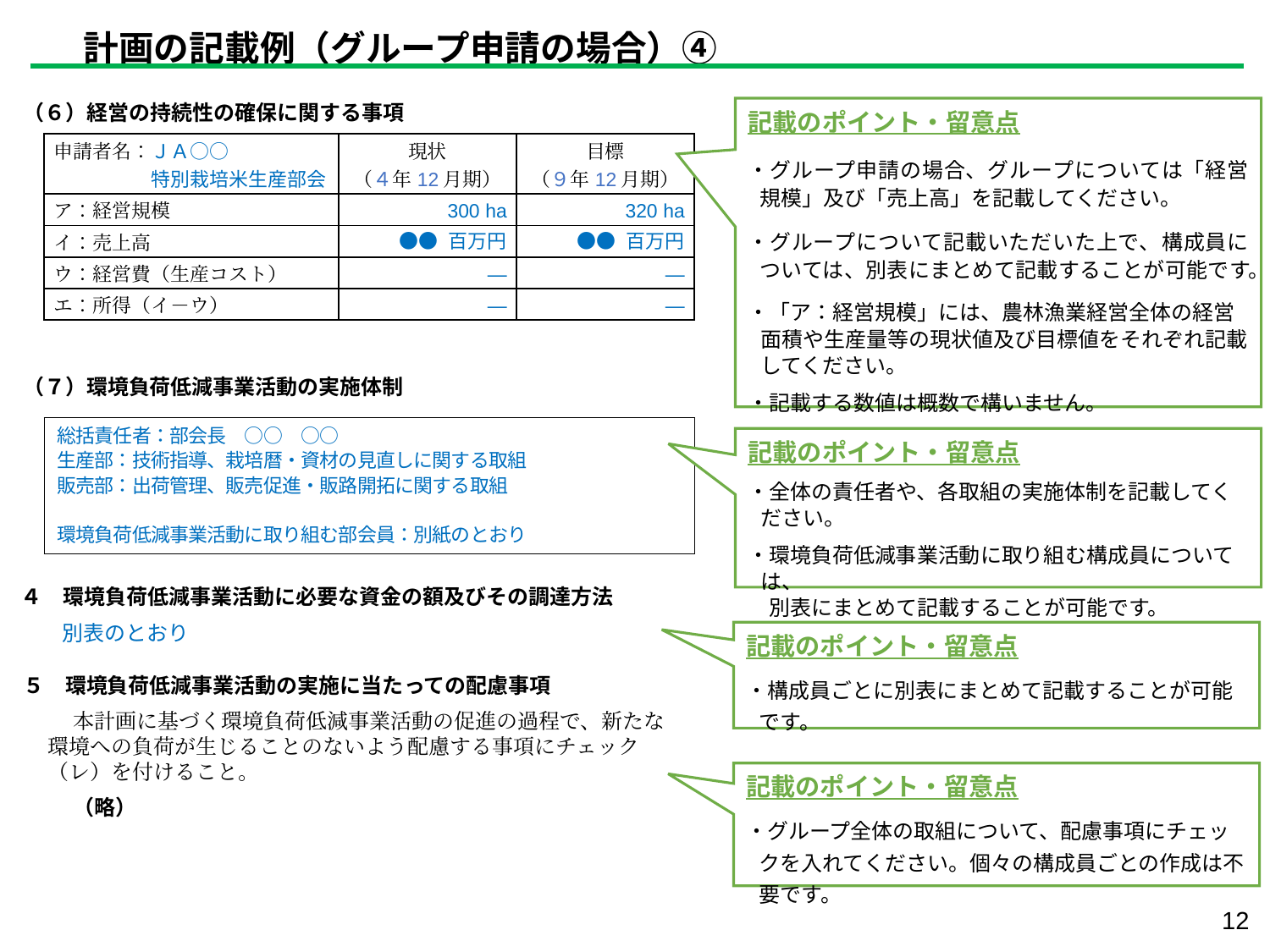

計画の記載例（グループ申請の場合）④
（６）経営の持続性の確保に関する事項
記載のポイント・留意点
・グループ申請の場合、グループについては「経営規模」及び「売上高」を記載してください。
・グループについて記載いただいた上で、構成員については、別表にまとめて記載することが可能です。
・「ア：経営規模」には、農林漁業経営全体の経営面積や生産量等の現状値及び目標値をそれぞれ記載してください。
・記載する数値は概数で構いません。
| 申請者名：ＪＡ○○ 　　　　　特別栽培米生産部会 | 現状 （４年12月期） | 目標 （９年12月期） |
| --- | --- | --- |
| ア：経営規模 | 300 ha | 320 ha |
| イ：売上高 | ●● 百万円 | ●● 百万円 |
| ウ：経営費（生産コスト） | ― | ― |
| エ：所得（イ－ウ） | ― | ― |
（７）環境負荷低減事業活動の実施体制
| 総括責任者：部会長　○○　○○ 生産部：技術指導、栽培暦・資材の見直しに関する取組 販売部：出荷管理、販売促進・販路開拓に関する取組 環境負荷低減事業活動に取り組む部会員：別紙のとおり |
| --- |
記載のポイント・留意点
・全体の責任者や、各取組の実施体制を記載してください。
・環境負荷低減事業活動に取り組む構成員については、
　別表にまとめて記載することが可能です。
　４　環境負荷低減事業活動に必要な資金の額及びその調達方法
別表のとおり
記載のポイント・留意点
・構成員ごとに別表にまとめて記載することが可能です。
５　環境負荷低減事業活動の実施に当たっての配慮事項
本計画に基づく環境負荷低減事業活動の促進の過程で、新たな環境への負荷が生じることのないよう配慮する事項にチェック（レ）を付けること。
（略）
記載のポイント・留意点
・グループ全体の取組について、配慮事項にチェックを入れてください。個々の構成員ごとの作成は不要です。
12